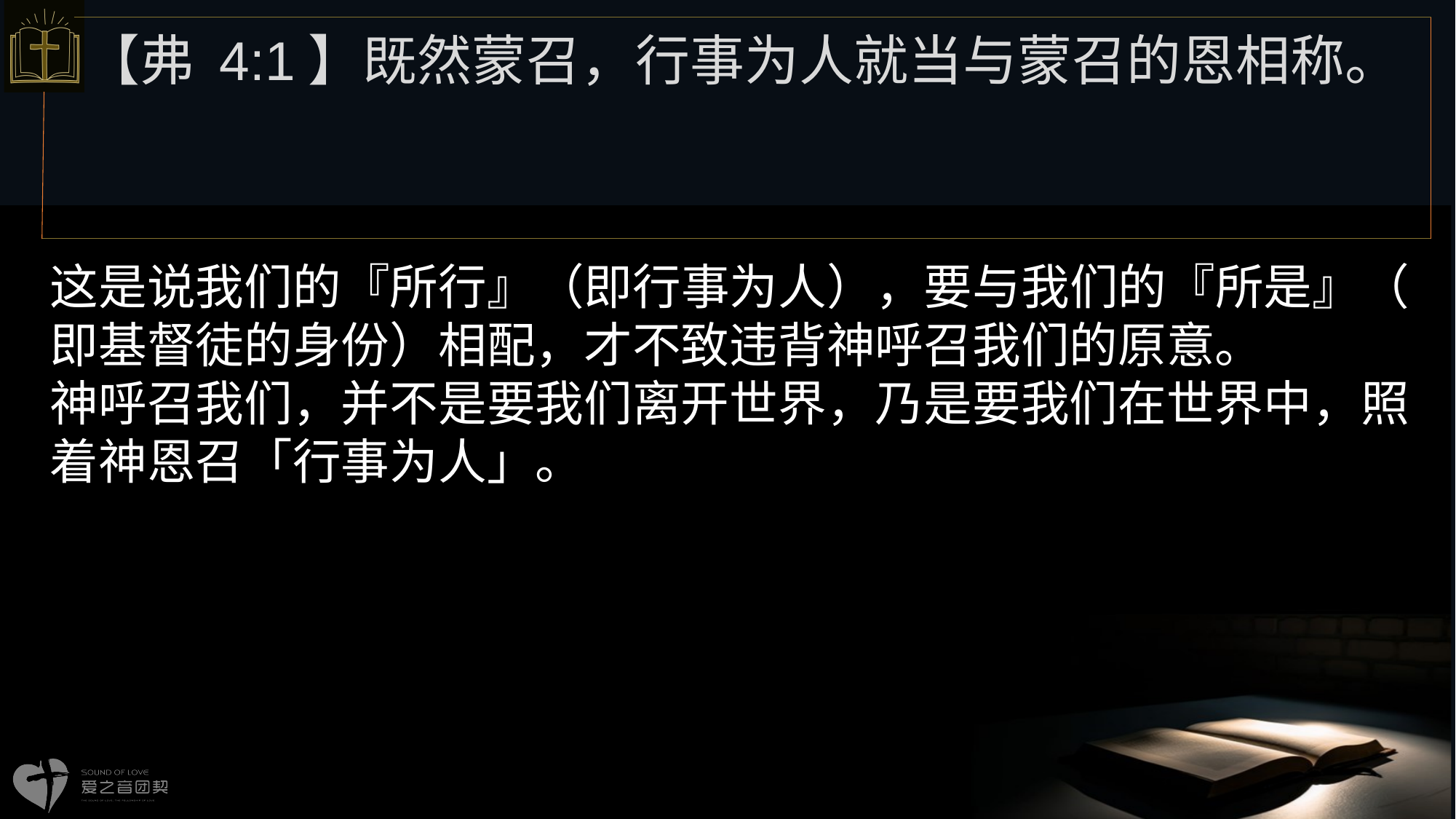

【弗 4:1】既然蒙召，行事为人就当与蒙召的恩相称。
# 这是说我们的『所行』（即行事为人），要与我们的『所是』（ 即基督徒的身份）相配，才不致违背神呼召我们的原意。 神呼召我们，并不是要我们离开世界，乃是要我们在世界中，照着神恩召「行事为人」。